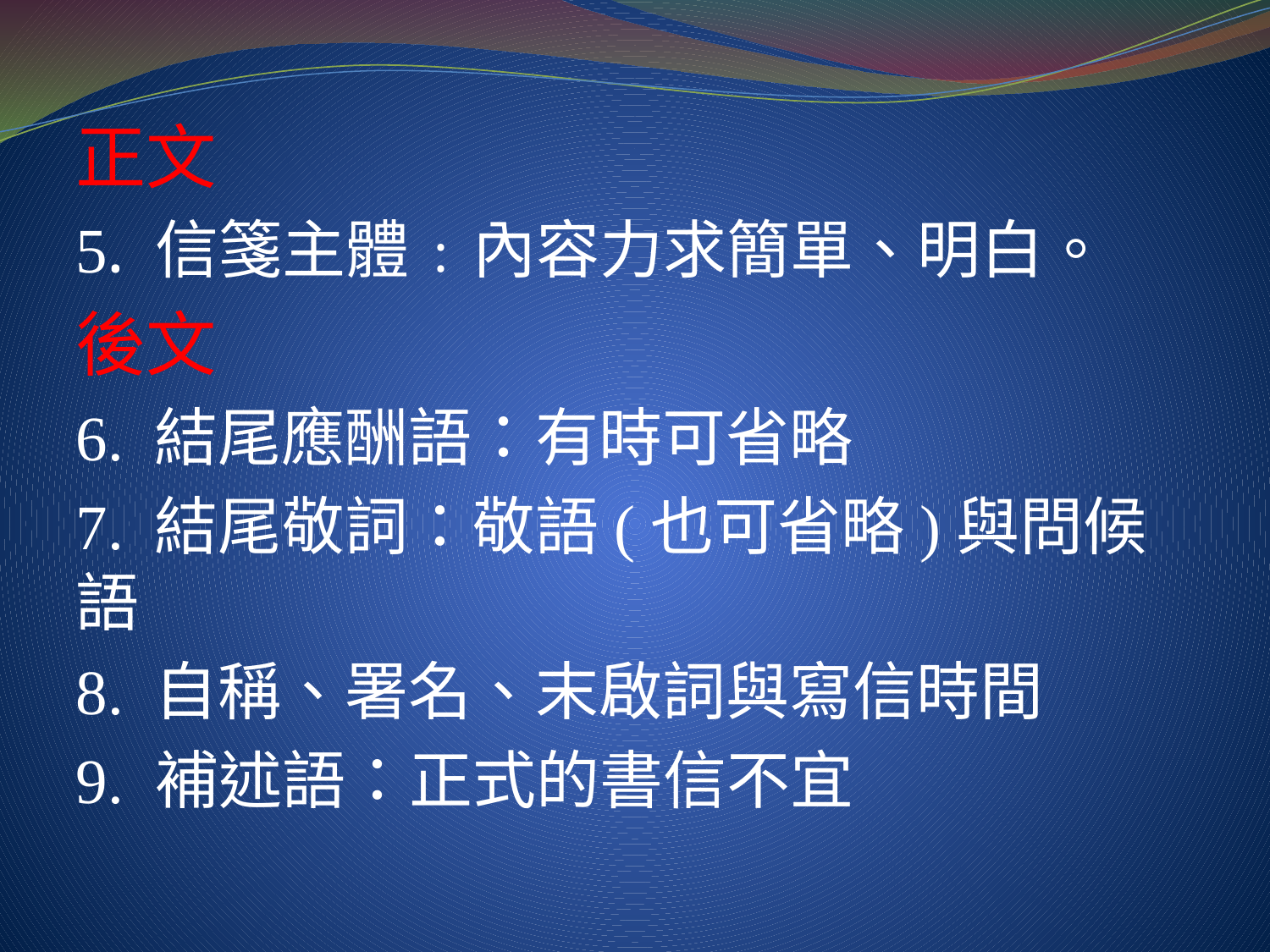

正文
5. 信箋主體﹕內容力求簡單、明白。
後文
6. 結尾應酬語：有時可省略
7. 結尾敬詞：敬語(也可省略)與問候語
8. 自稱、署名、末啟詞與寫信時間
9. 補述語：正式的書信不宜